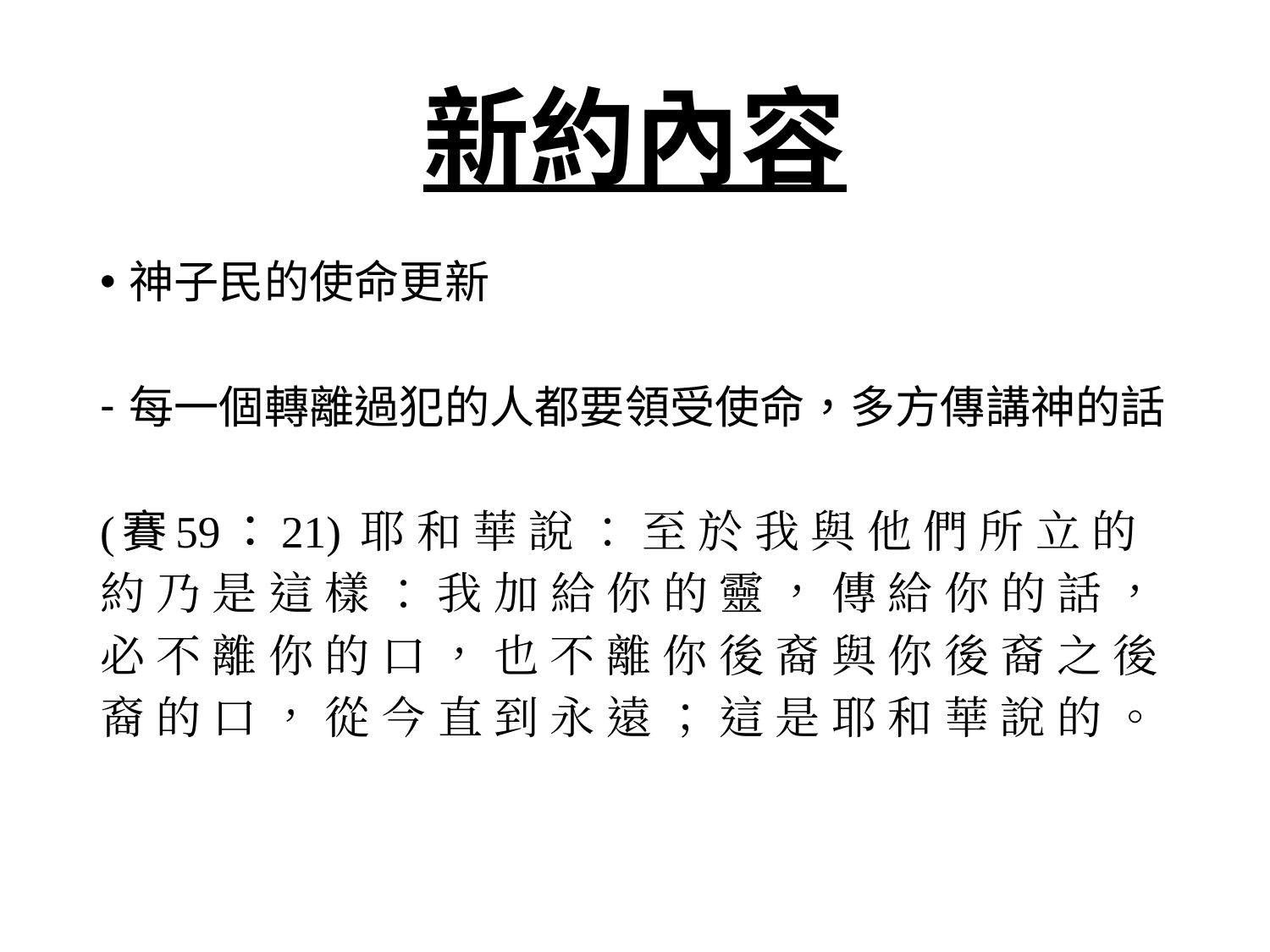

# 新約內容
神子民的使命更新

每一個轉離過犯的人都要領受使命，多方傳講神的話

(賽59：21) 耶 和 華 說 ： 至 於 我 與 他 們 所 立 的 約 乃 是 這 樣 ： 我 加 給 你 的 靈 ， 傳 給 你 的 話 ， 必 不 離 你 的 口 ， 也 不 離 你 後 裔 與 你 後 裔 之 後 裔 的 口 ， 從 今 直 到 永 遠 ； 這 是 耶 和 華 說 的 。